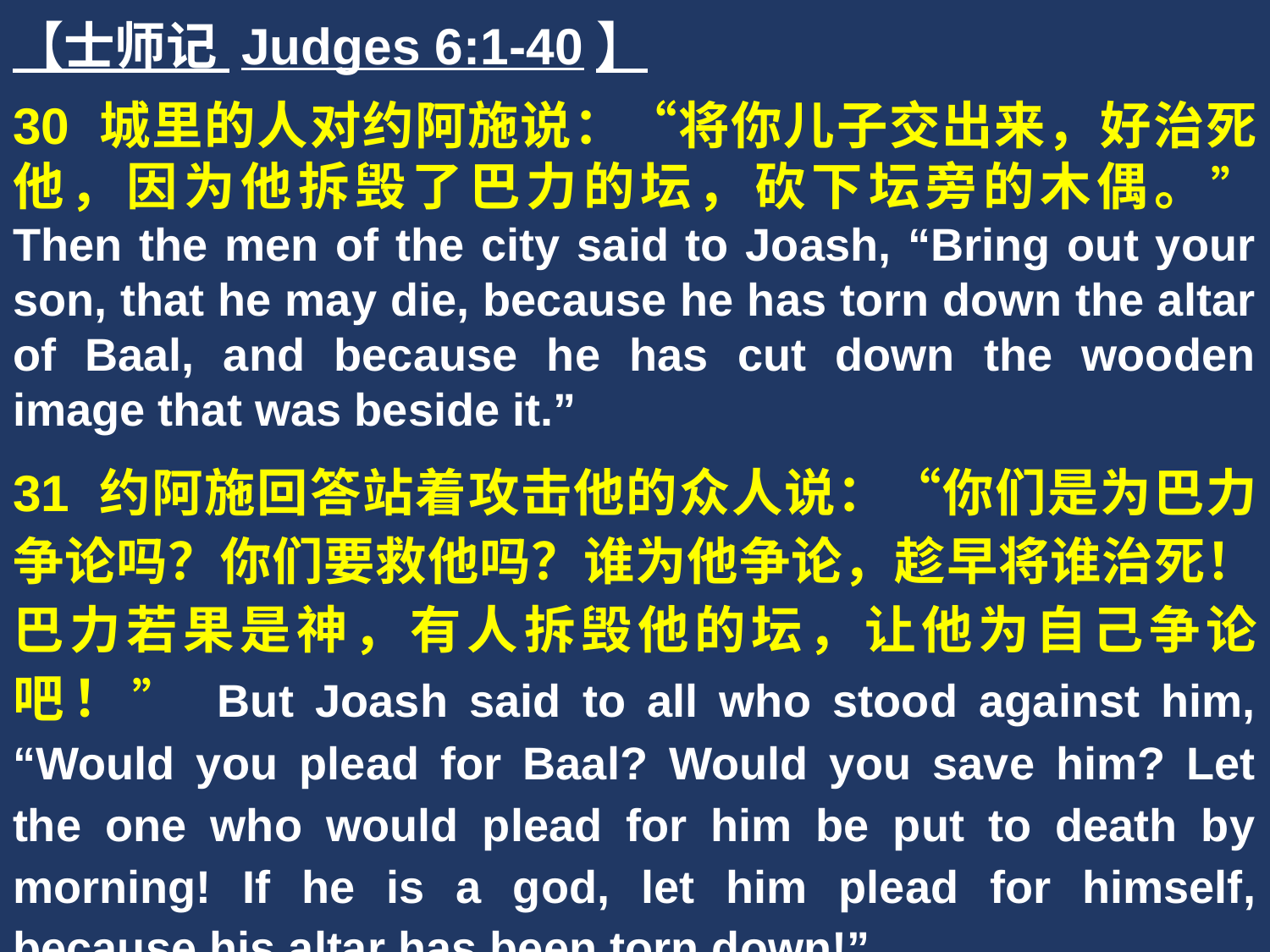

【士师记 Judges 6:1-40】
30 城里的人对约阿施说：“将你儿子交出来，好治死他，因为他拆毁了巴力的坛，砍下坛旁的木偶。” Then the men of the city said to Joash, “Bring out your son, that he may die, because he has torn down the altar of Baal, and because he has cut down the wooden image that was beside it.”
31 约阿施回答站着攻击他的众人说：“你们是为巴力争论吗？你们要救他吗？谁为他争论，趁早将谁治死！巴力若果是神，有人拆毁他的坛，让他为自己争论吧！” But Joash said to all who stood against him, “Would you plead for Baal? Would you save him? Let the one who would plead for him be put to death by morning! If he is a god, let him plead for himself, because his altar has been torn down!”